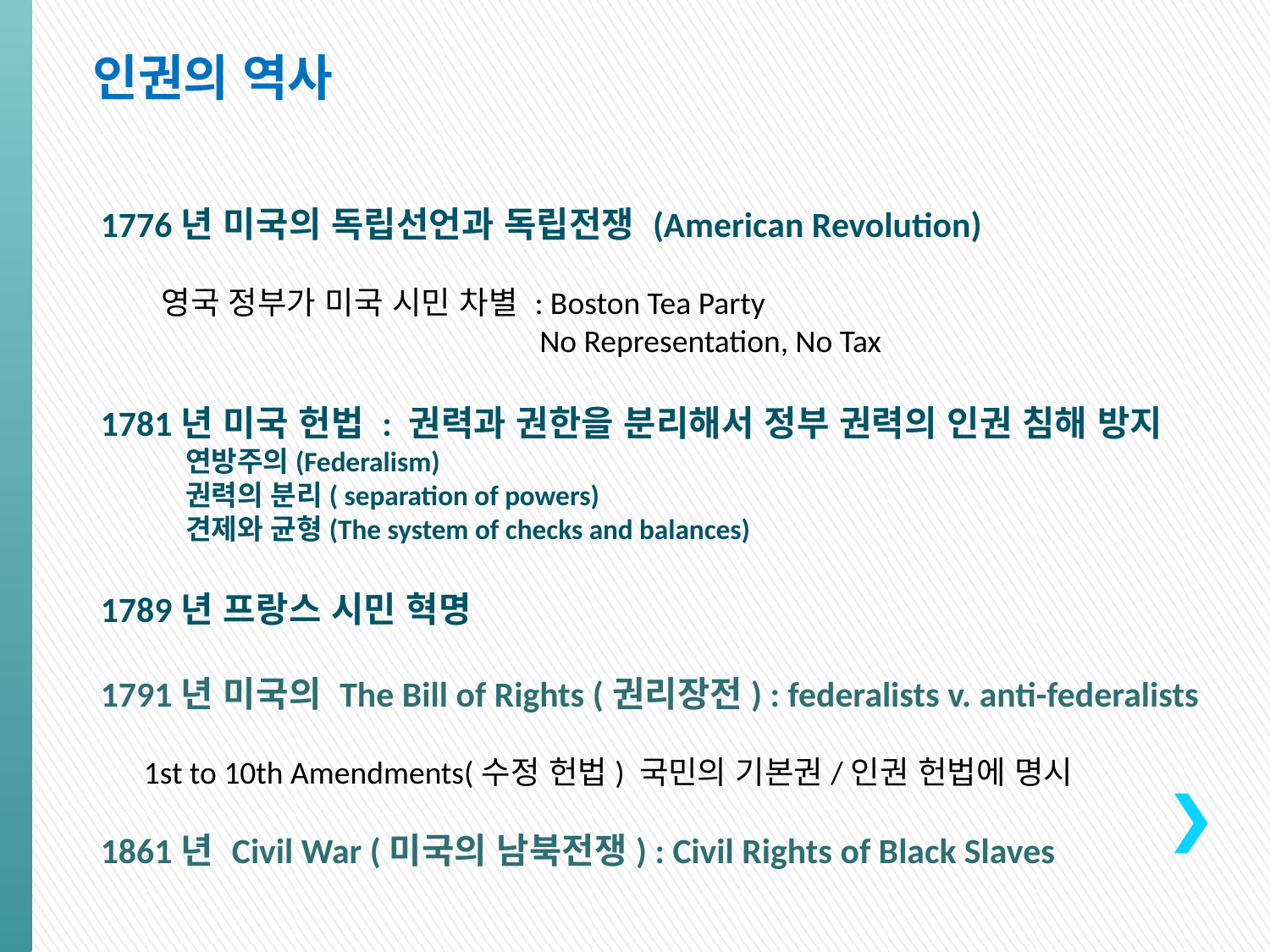

인권의 역사
1776년 미국의 독립선언과 독립전쟁 (American Revolution)

      영국 정부가 미국 시민 차별 : Boston Tea Party
                                                             No Representation, No Tax

1781년 미국 헌법 : 권력과 권한을 분리해서 정부 권력의 인권 침해 방지
          연방주의(Federalism)
          권력의 분리( separation of powers)
          견제와 균형(The system of checks and balances)

1789년 프랑스 시민 혁명

1791년 미국의 The Bill of Rights (권리장전) : federalists v. anti-federalists

      1st to 10th Amendments(수정 헌법) 국민의 기본권/인권 헌법에 명시

1861년 Civil War (미국의 남북전쟁) : Civil Rights of Black Slaves